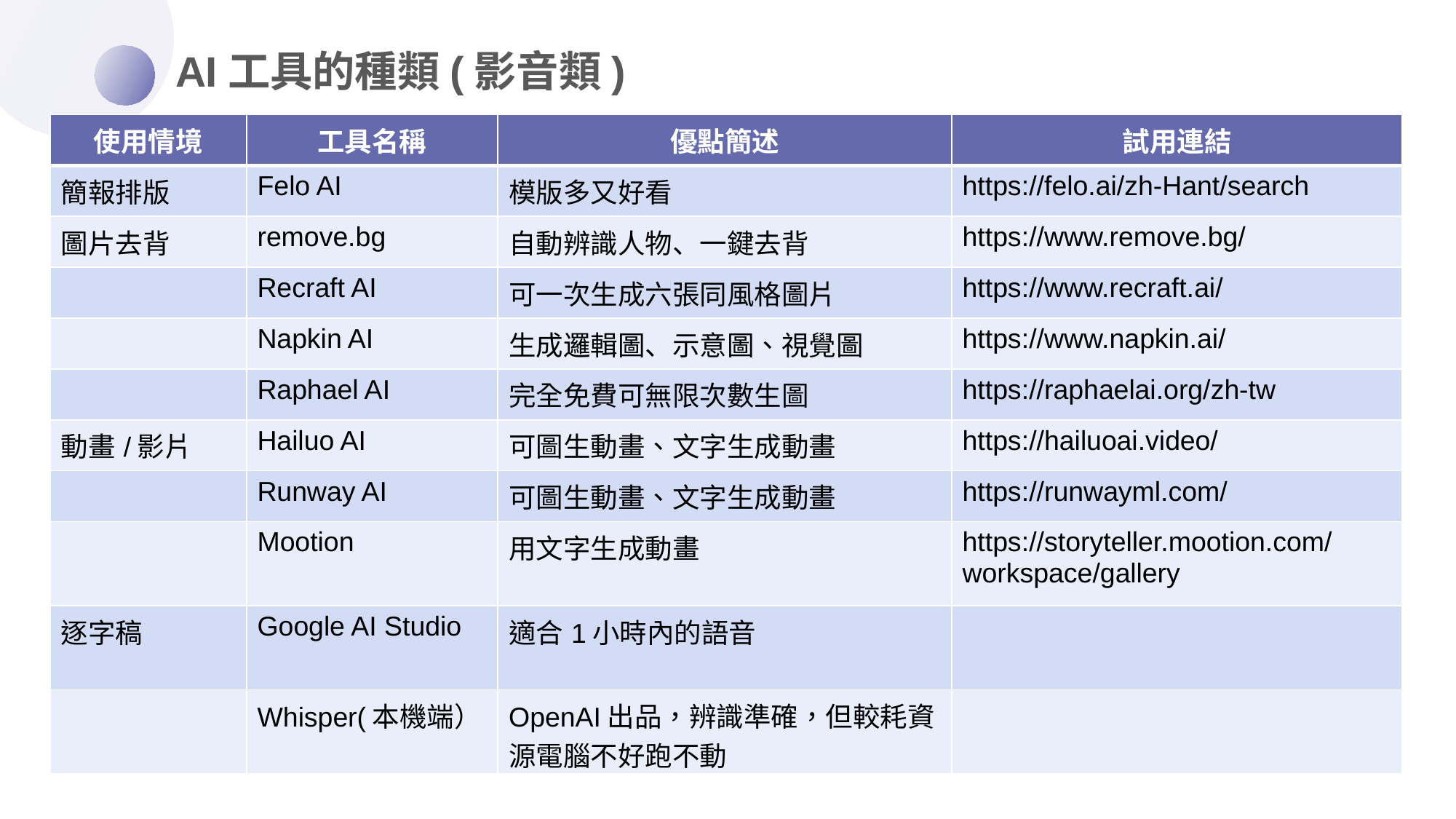

AI工具的種類(影音類)

| 使用情境 | 工具名稱 | 優點簡述 | 試用連結 |
| --- | --- | --- | --- |
| 簡報排版 | Felo AI | 模版多又好看 | https://felo.ai/zh-Hant/search |
| 圖片去背 | remove.bg | 自動辨識人物、一鍵去背 | https://www.remove.bg/ |
|  | Recraft AI | 可一次生成六張同風格圖片 | https://www.recraft.ai/ |
|  | Napkin AI | 生成邏輯圖、示意圖、視覺圖 | https://www.napkin.ai/ |
|  | Raphael AI | 完全免費可無限次數生圖 | https://raphaelai.org/zh-tw |
| 動畫/影片 | Hailuo AI | 可圖生動畫、文字生成動畫 | https://hailuoai.video/ |
|  | Runway AI | 可圖生動畫、文字生成動畫 | https://runwayml.com/ |
|  | Mootion | 用文字生成動畫 | https://storyteller.mootion.com/workspace/gallery |
| 逐字稿 | Google AI Studio | 適合1小時內的語音 |  |
|  | Whisper(本機端） | OpenAI出品，辨識準確，但較耗資源電腦不好跑不動 |  |